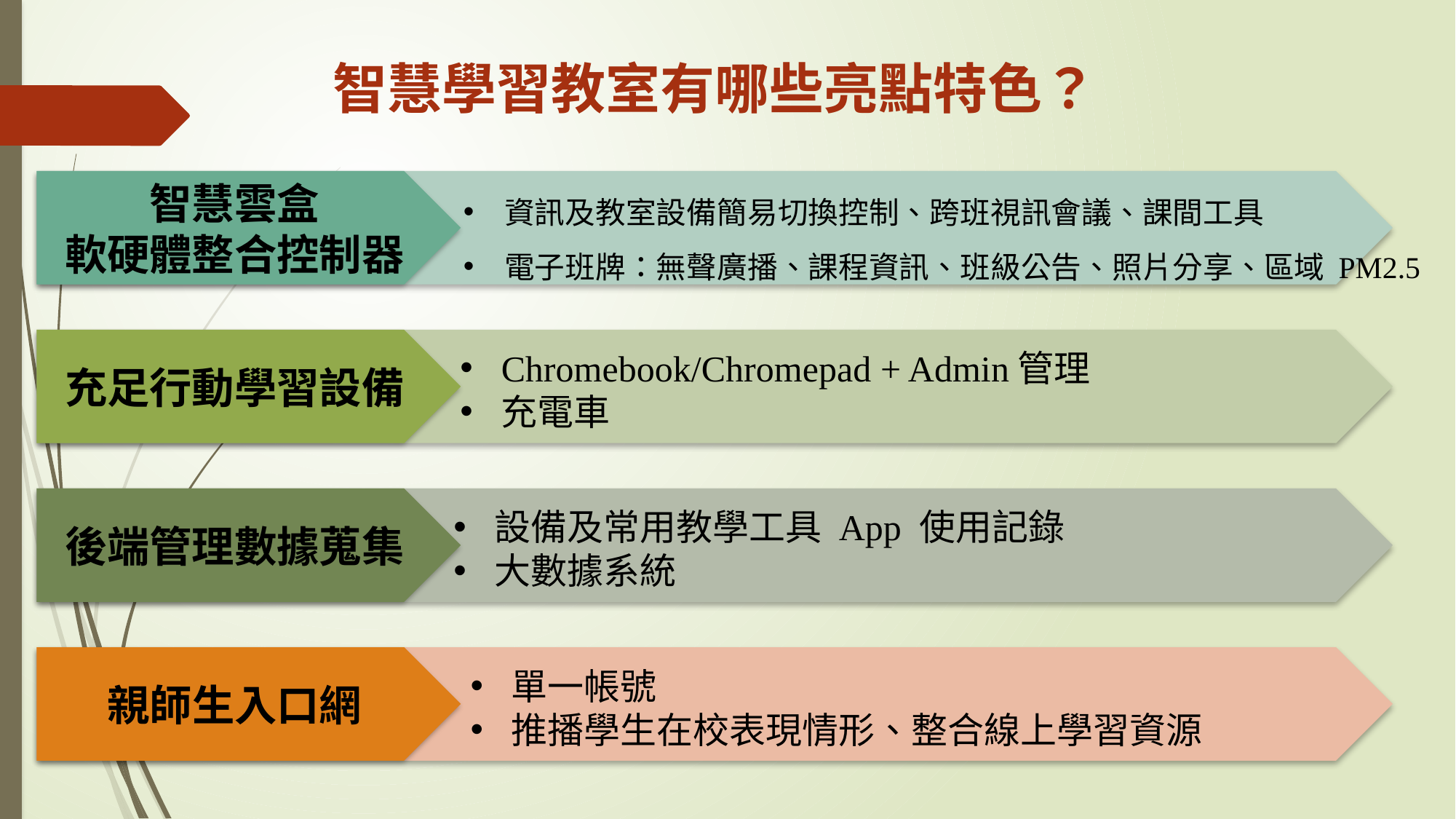

智慧學習教室有哪些亮點特色？
資訊及教室設備簡易切換控制、跨班視訊會議、課間工具
電子班牌：無聲廣播、課程資訊、班級公告、照片分享、區域 PM2.5
智慧雲盒
軟硬體整合控制器

充足行動學習設備
Chromebook/Chromepad + Admin管理
充電車
後端管理數據蒐集

設備及常用教學工具 App 使用記錄
大數據系統
親師生入口網

單一帳號
推播學生在校表現情形、整合線上學習資源